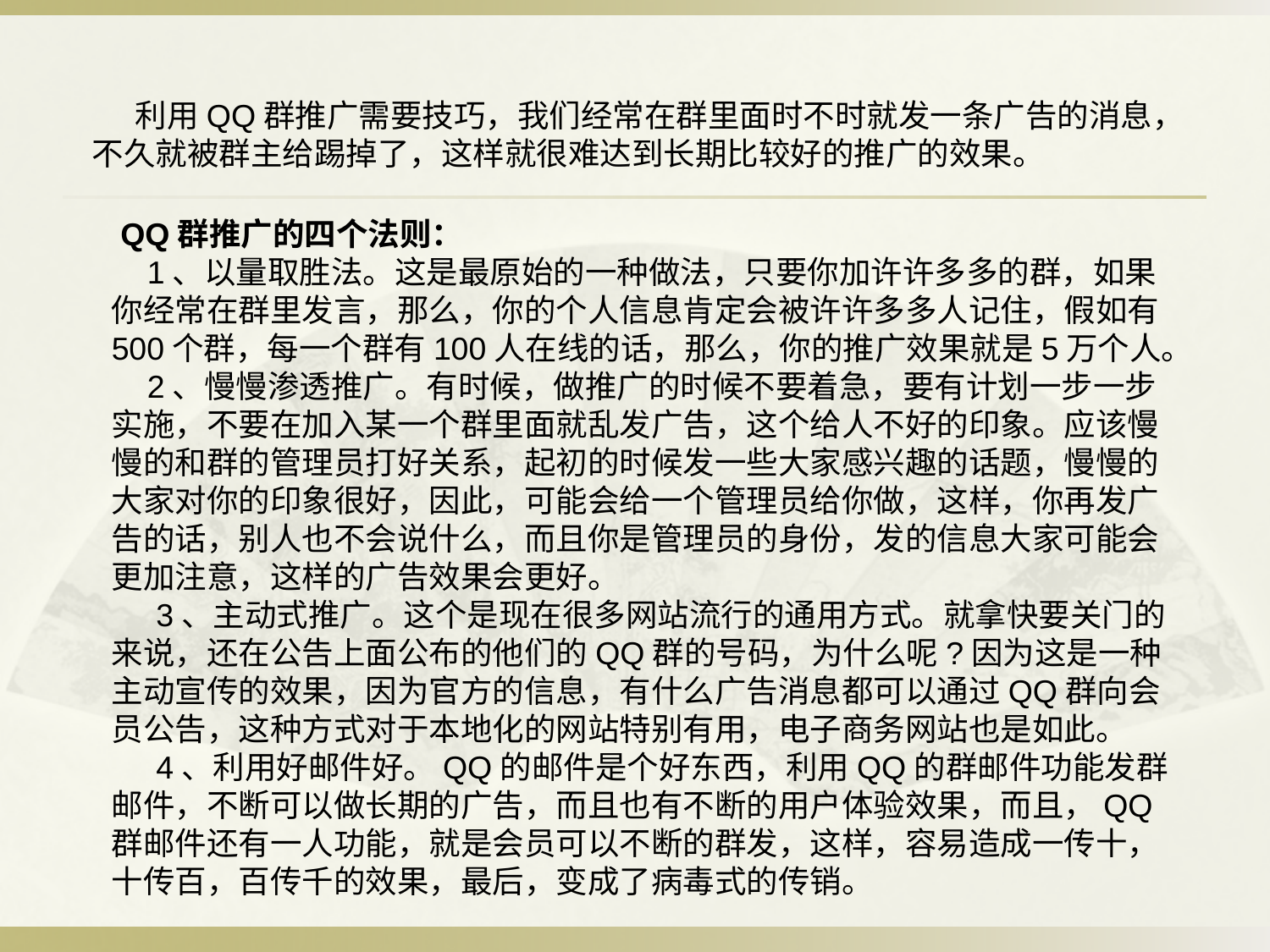

利用QQ群推广需要技巧，我们经常在群里面时不时就发一条广告的消息，不久就被群主给踢掉了，这样就很难达到长期比较好的推广的效果。
 QQ群推广的四个法则：
    1、以量取胜法。这是最原始的一种做法，只要你加许许多多的群，如果你经常在群里发言，那么，你的个人信息肯定会被许许多多人记住，假如有500个群，每一个群有100人在线的话，那么，你的推广效果就是5万个人。
    2、慢慢渗透推广。有时候，做推广的时候不要着急，要有计划一步一步实施，不要在加入某一个群里面就乱发广告，这个给人不好的印象。应该慢慢的和群的管理员打好关系，起初的时候发一些大家感兴趣的话题，慢慢的大家对你的印象很好，因此，可能会给一个管理员给你做，这样，你再发广告的话，别人也不会说什么，而且你是管理员的身份，发的信息大家可能会更加注意，这样的广告效果会更好。
     3、主动式推广。这个是现在很多网站流行的通用方式。就拿快要关门的来说，还在公告上面公布的他们的QQ群的号码，为什么呢?因为这是一种主动宣传的效果，因为官方的信息，有什么广告消息都可以通过QQ群向会员公告，这种方式对于本地化的网站特别有用，电子商务网站也是如此。
     4、利用好邮件好。QQ的邮件是个好东西，利用QQ的群邮件功能发群邮件，不断可以做长期的广告，而且也有不断的用户体验效果，而且，QQ群邮件还有一人功能，就是会员可以不断的群发，这样，容易造成一传十，十传百，百传千的效果，最后，变成了病毒式的传销。